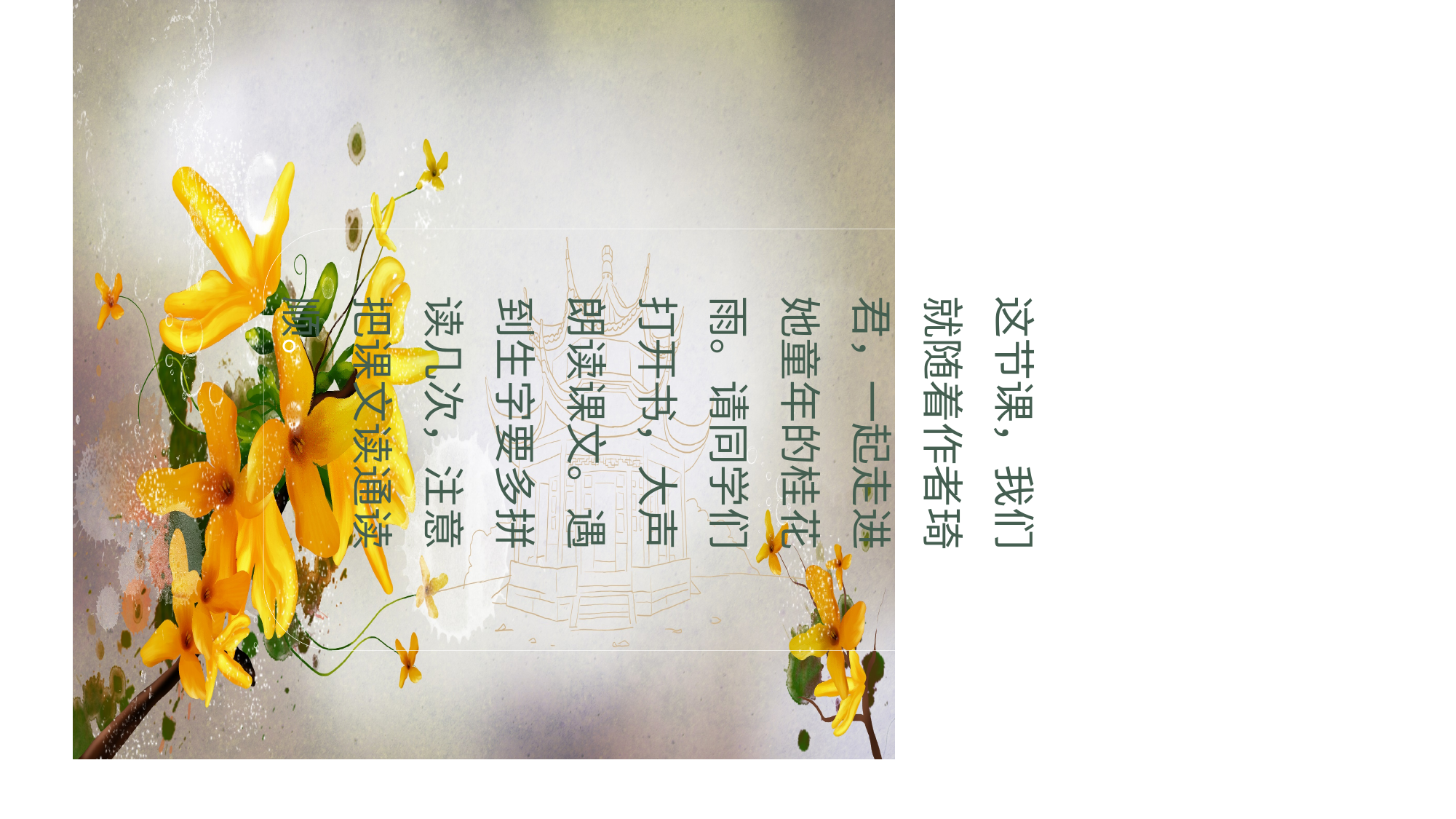

这节课，我们就随着作者琦君，一起走进她童年的桂花雨。请同学们打开书，大声朗读课文。遇到生字要多拼读几次，注意把课文读通读顺。